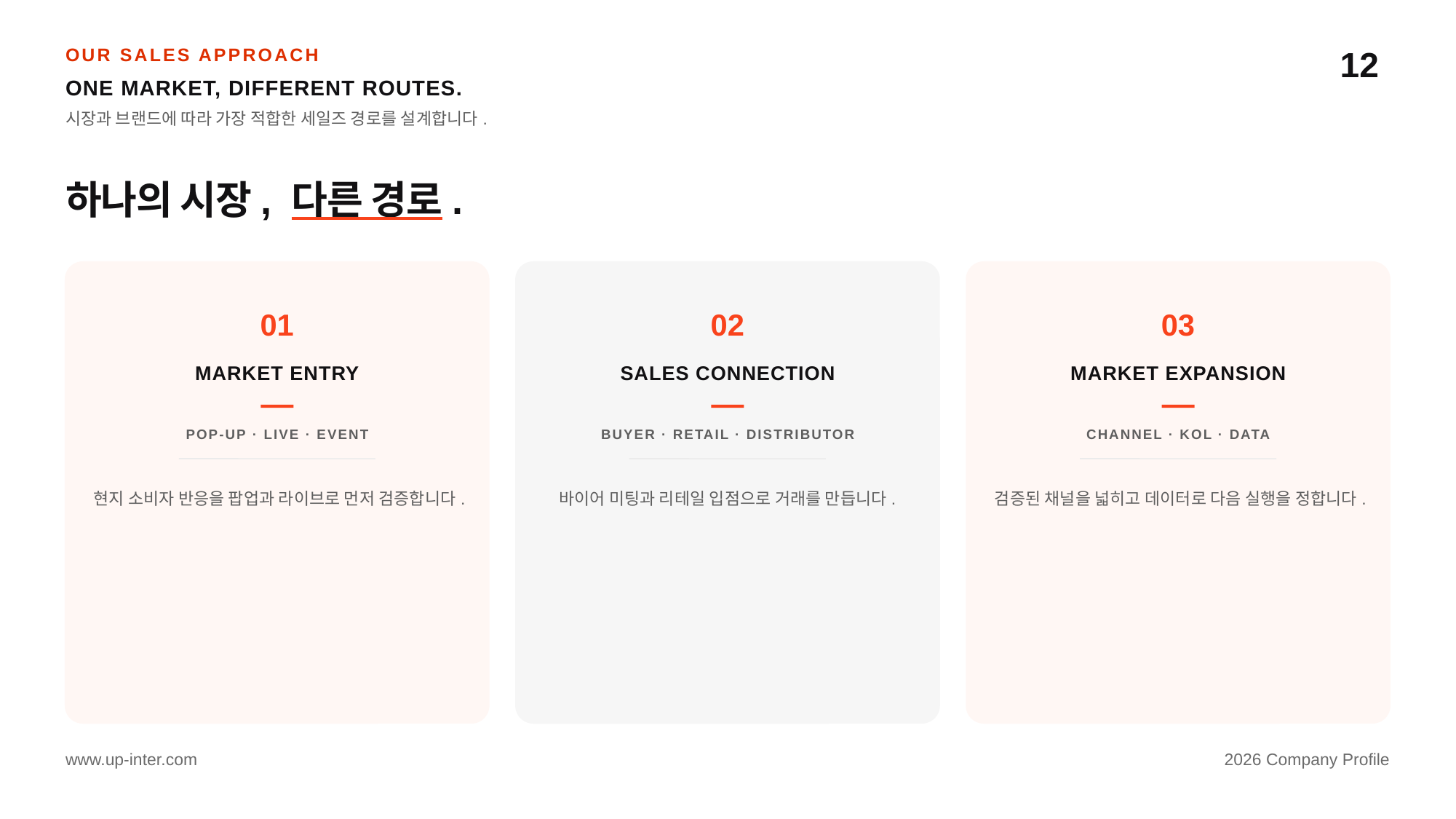

12
OUR SALES APPROACH
ONE MARKET, DIFFERENT ROUTES.
시장과 브랜드에 따라 가장 적합한 세일즈 경로를 설계합니다.
하나의 시장, 다른 경로.

01
02
03
MARKET ENTRY
SALES CONNECTION
MARKET EXPANSION

POP-UP · LIVE · EVENT
BUYER · RETAIL · DISTRIBUTOR
CHANNEL · KOL · DATA

현지 소비자 반응을 팝업과 라이브로 먼저 검증합니다.
바이어 미팅과 리테일 입점으로 거래를 만듭니다.
검증된 채널을 넓히고 데이터로 다음 실행을 정합니다.